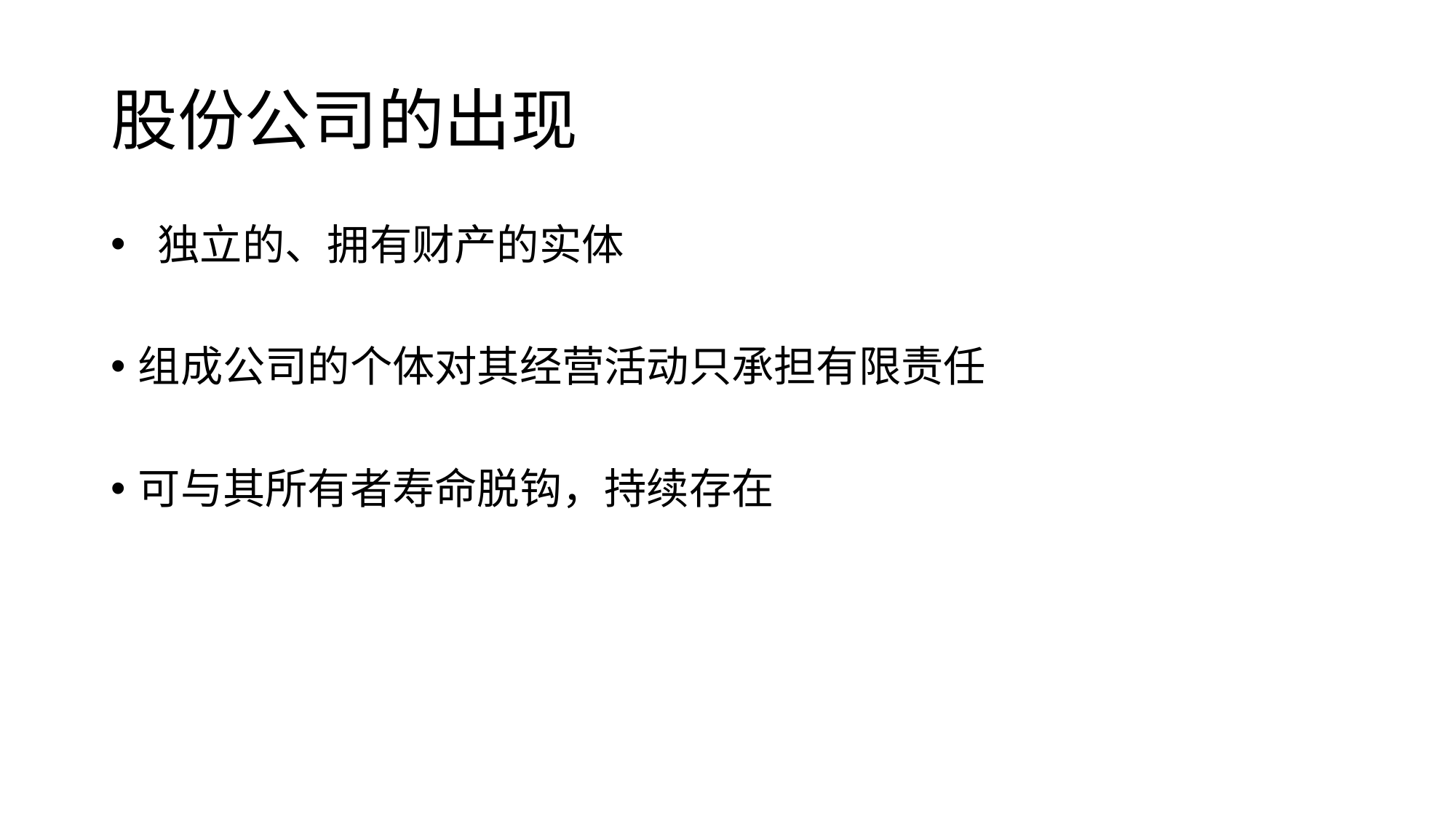

# 股份公司的出现
 独立的、拥有财产的实体

组成公司的个体对其经营活动只承担有限责任

可与其所有者寿命脱钩，持续存在